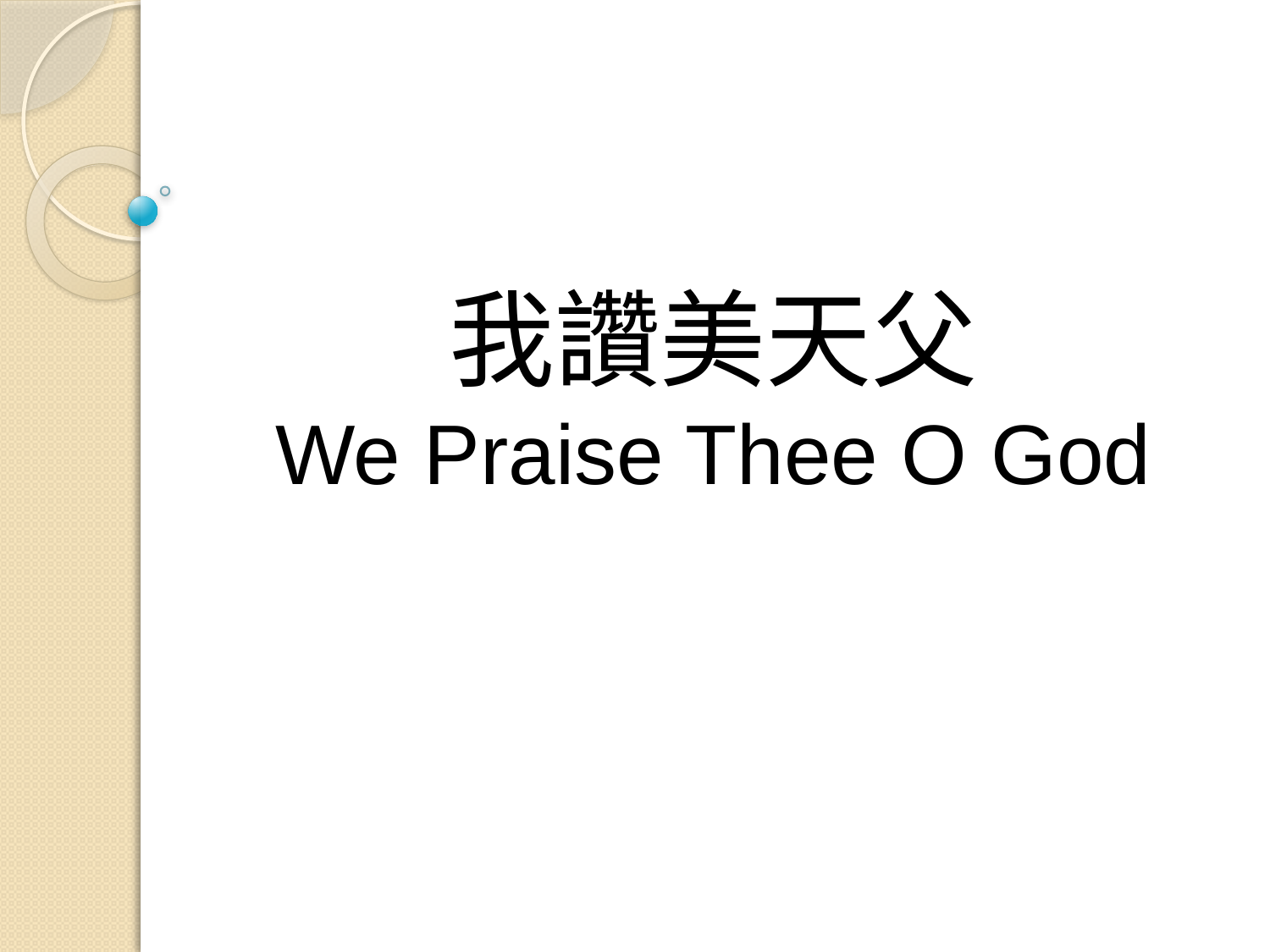

# 我讚美天父 We Praise Thee O God